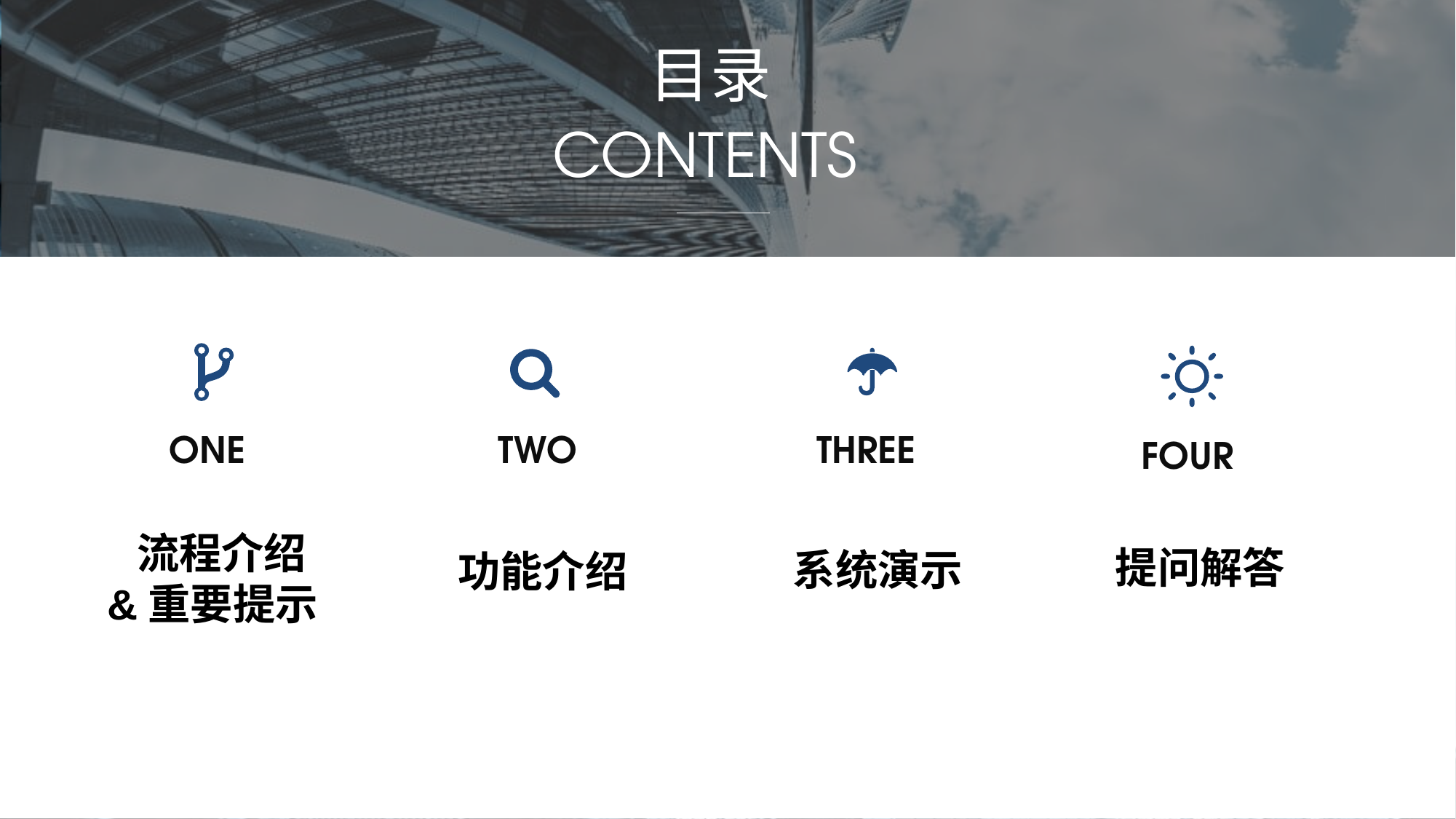

目录
CONTENTS

THREE
ONE
TWO
FOUR
  流程介绍
&重要提示
提问解答
系统演示
功能介绍